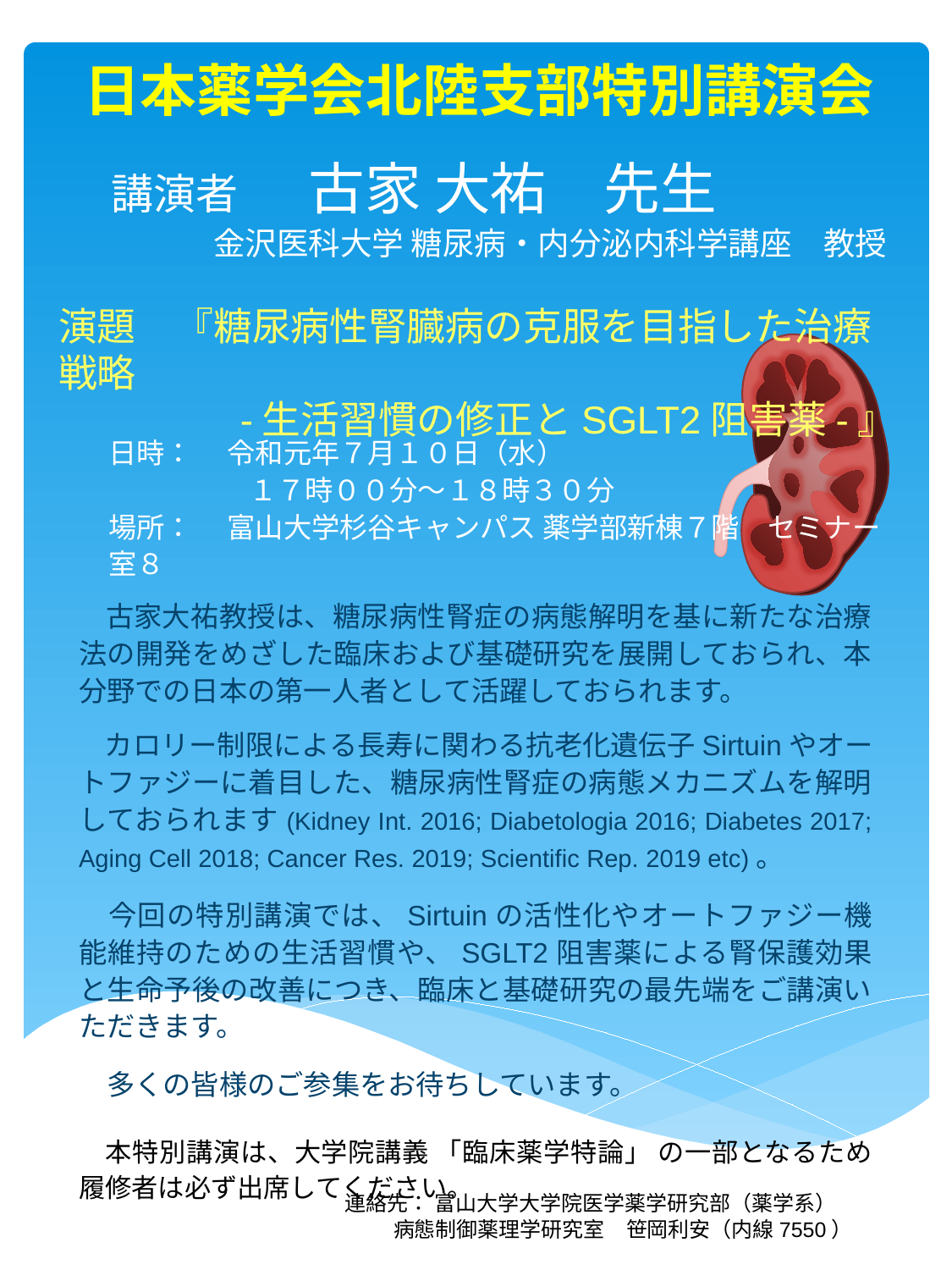

日本薬学会北陸支部特別講演会
講演者　　古家 大祐　先生
       金沢医科大学 糖尿病・内分泌内科学講座　教授
演題　『糖尿病性腎臓病の克服を目指した治療戦略
　  　　　-生活習慣の修正とSGLT2阻害薬-』

日時： 　令和元年７月１０日（水）
　　　　　１７時００分～１８時３０分
場所： 　富山大学杉谷キャンパス 薬学部新棟７階　セミナー室８
   古家大祐教授は、糖尿病性腎症の病態解明を基に新たな治療法の開発をめざした臨床および基礎研究を展開しておられ、本分野での日本の第一人者として活躍しておられます。
   カロリー制限による長寿に関わる抗老化遺伝子Sirtuinやオートファジーに着目した、糖尿病性腎症の病態メカニズムを解明しておられます(Kidney Int. 2016; Diabetologia 2016; Diabetes 2017; Aging Cell 2018; Cancer Res. 2019; Scientific Rep. 2019 etc)。
   今回の特別講演では、Sirtuinの活性化やオートファジー機能維持のための生活習慣や、SGLT2阻害薬による腎保護効果と生命予後の改善につき、臨床と基礎研究の最先端をご講演いただきます。
　多くの皆様のご参集をお待ちしています。
   本特別講演は、大学院講義 「臨床薬学特論」 の一部となるため履修者は必ず出席してください。
連絡先： 富山大学大学院医学薬学研究部（薬学系）
病態制御薬理学研究室　笹岡利安（内線7550）